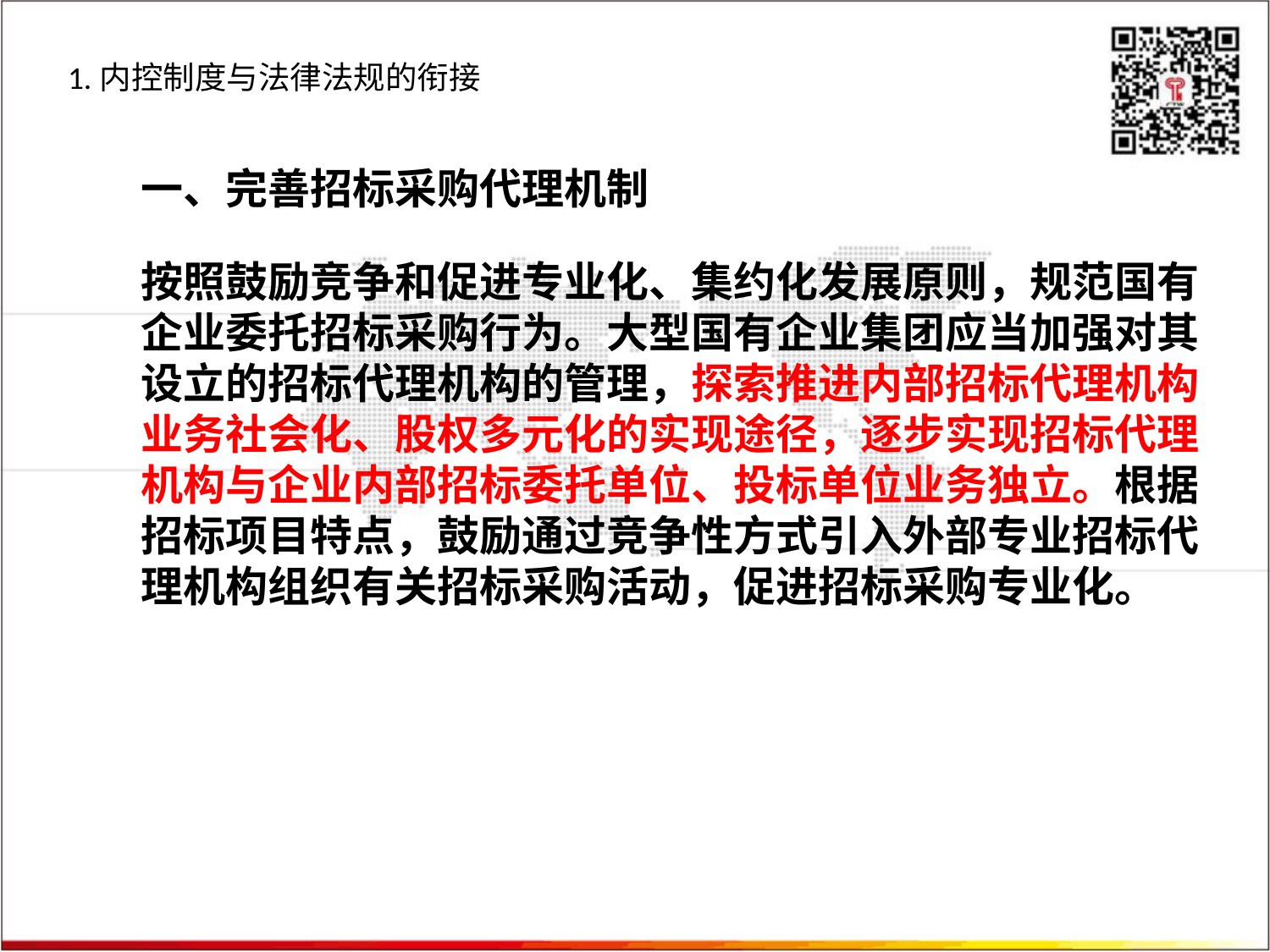

1.内控制度与法律法规的衔接标投标争议的解决
一、完善招标采购代理机制
按照鼓励竞争和促进专业化、集约化发展原则，规范国有企业委托招标采购行为。大型国有企业集团应当加强对其设立的招标代理机构的管理，探索推进内部招标代理机构业务社会化、股权多元化的实现途径，逐步实现招标代理机构与企业内部招标委托单位、投标单位业务独立。根据招标项目特点，鼓励通过竞争性方式引入外部专业招标代理机构组织有关招标采购活动，促进招标采购专业化。